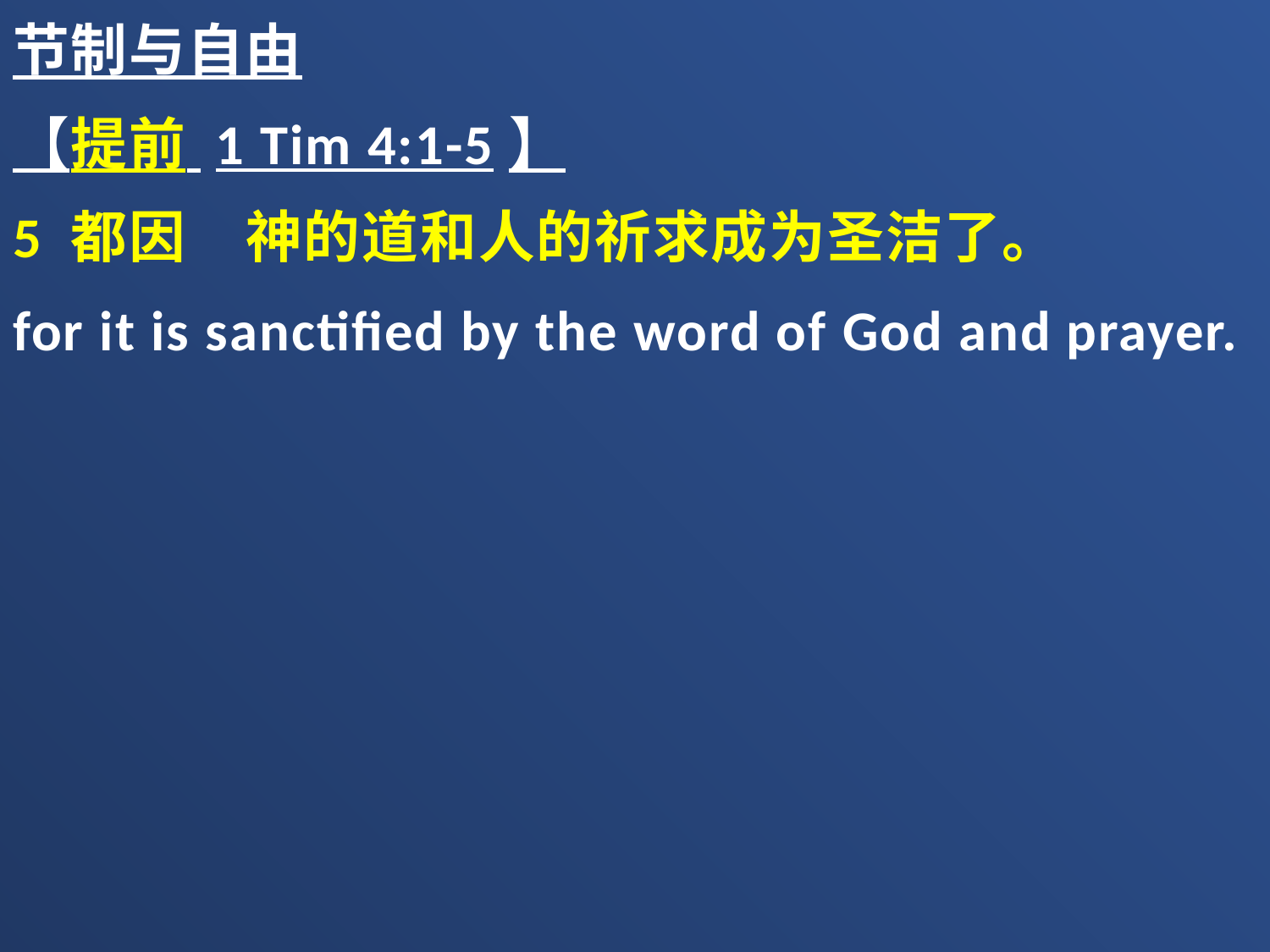

节制与自由
【提前 1 Tim 4:1-5】
5 都因　神的道和人的祈求成为圣洁了。
for it is sanctified by the word of God and prayer.